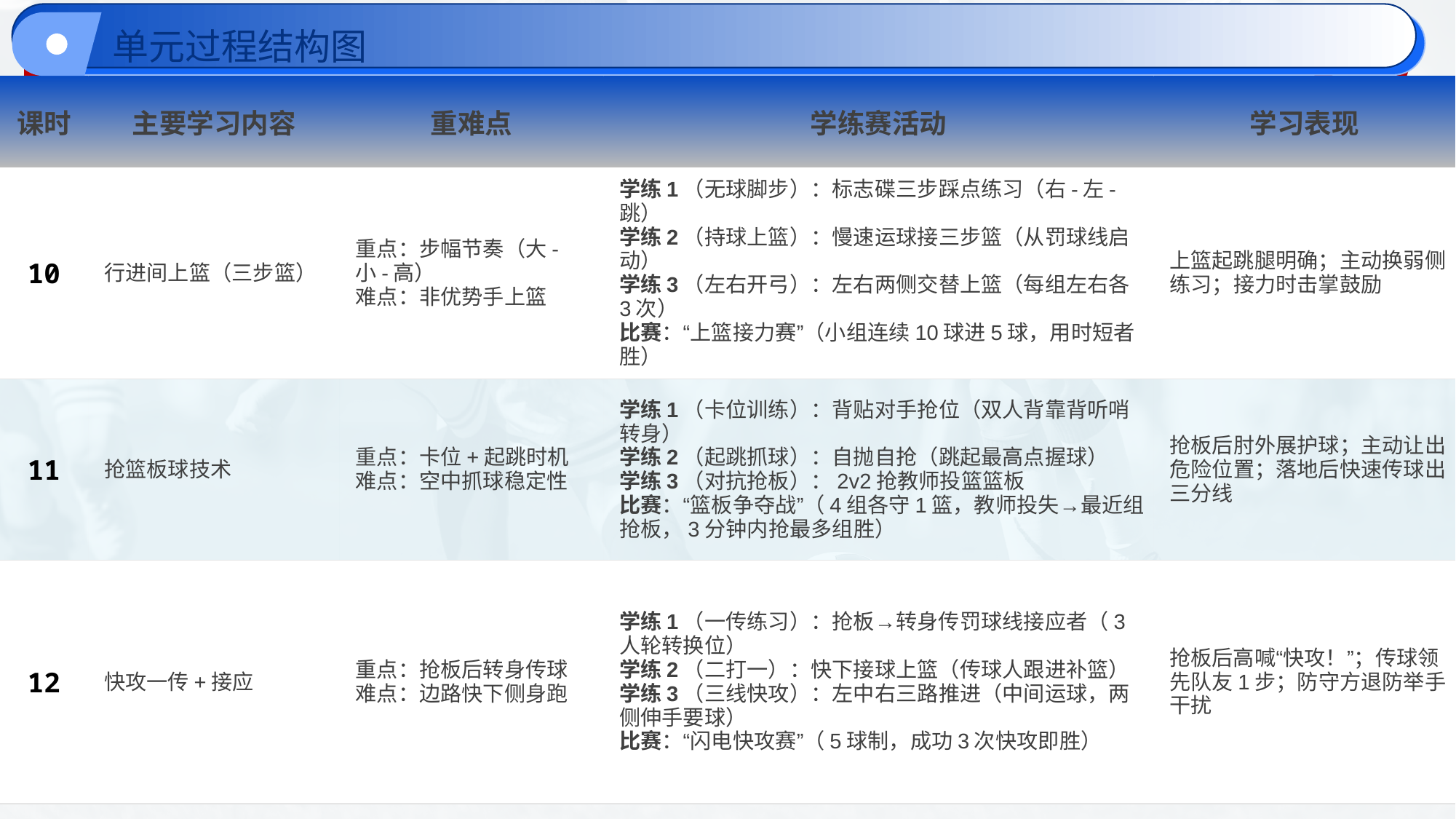

单元过程结构图

| 课时 | 主要学习内容 | 重难点 | 学练赛活动 | 学习表现 |
| --- | --- | --- | --- | --- |
| 10 | 行进间上篮（三步篮） | 重点：步幅节奏（大-小-高） 难点：非优势手上篮 | 学练1（无球脚步）：标志碟三步踩点练习（右-左-跳） 学练2（持球上篮）：慢速运球接三步篮（从罚球线启动） 学练3（左右开弓）：左右两侧交替上篮（每组左右各3次） 比赛：“上篮接力赛”（小组连续10球进5球，用时短者胜） | 上篮起跳腿明确；主动换弱侧练习；接力时击掌鼓励 |
| 11 | 抢篮板球技术 | 重点：卡位+起跳时机 难点：空中抓球稳定性 | 学练1（卡位训练）：背贴对手抢位（双人背靠背听哨转身） 学练2（起跳抓球）：自抛自抢（跳起最高点握球） 学练3（对抗抢板）：2v2抢教师投篮篮板 比赛：“篮板争夺战”（4组各守1篮，教师投失→最近组抢板，3分钟内抢最多组胜） | 抢板后肘外展护球；主动让出危险位置；落地后快速传球出三分线 |
| 12 | 快攻一传+接应 | 重点：抢板后转身传球 难点：边路快下侧身跑 | 学练1（一传练习）：抢板→转身传罚球线接应者（3人轮转换位） 学练2（二打一）：快下接球上篮（传球人跟进补篮） 学练3（三线快攻）：左中右三路推进（中间运球，两侧伸手要球） 比赛：“闪电快攻赛”（5球制，成功3次快攻即胜） | 抢板后高喊“快攻！”；传球领先队友1步；防守方退防举手干扰 |